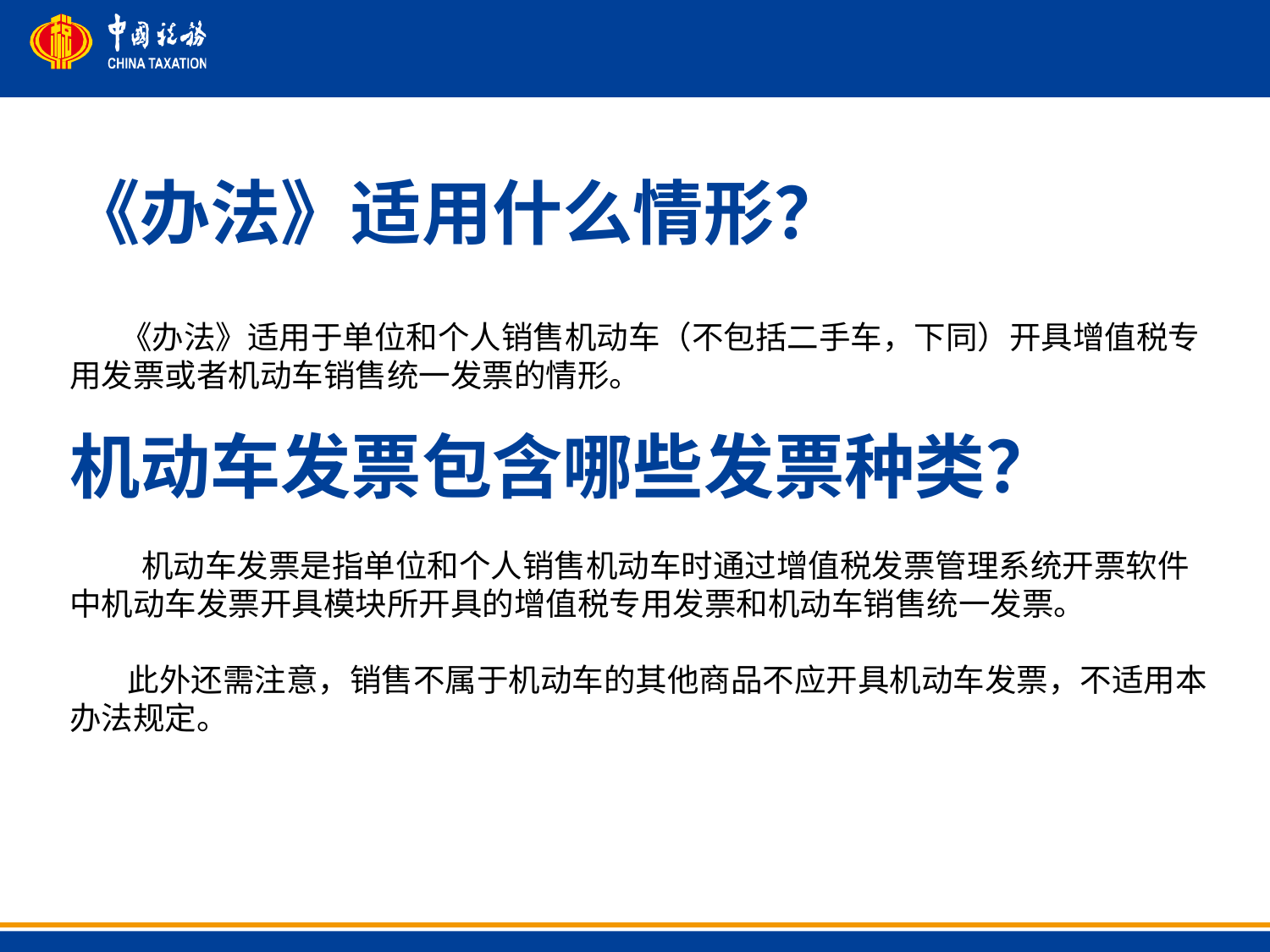

# 《办法》适用什么情形？ 机动车发票包含哪些发票种类？

      《办法》适用于单位和个人销售机动车（不包括二手车，下同）开具增值税专用发票或者机动车销售统一发票的情形。

         机动车发票是指单位和个人销售机动车时通过增值税发票管理系统开票软件中机动车发票开具模块所开具的增值税专用发票和机动车销售统一发票。

       此外还需注意，销售不属于机动车的其他商品不应开具机动车发票，不适用本办法规定。